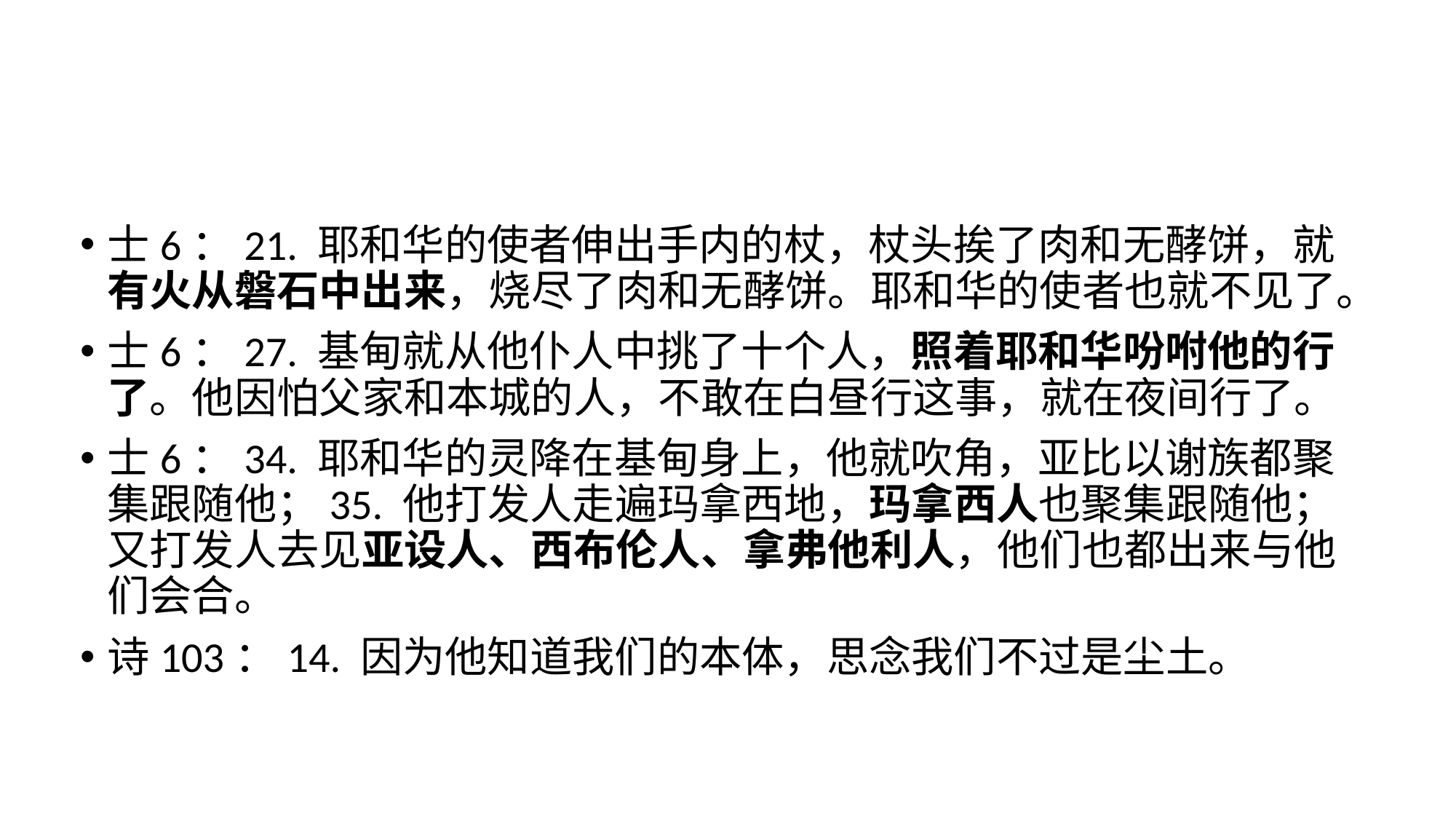

士6：21. 耶和华的使者伸出手内的杖，杖头挨了肉和无酵饼，就有火从磐石中出来，烧尽了肉和无酵饼。耶和华的使者也就不见了。
士6：27. 基甸就从他仆人中挑了十个人，照着耶和华吩咐他的行了。他因怕父家和本城的人，不敢在白昼行这事，就在夜间行了。
士6：34. 耶和华的灵降在基甸身上，他就吹角，亚比以谢族都聚集跟随他；35. 他打发人走遍玛拿西地，玛拿西人也聚集跟随他；又打发人去见亚设人、西布伦人、拿弗他利人，他们也都出来与他们会合。
诗103：14. 因为他知道我们的本体，思念我们不过是尘土。